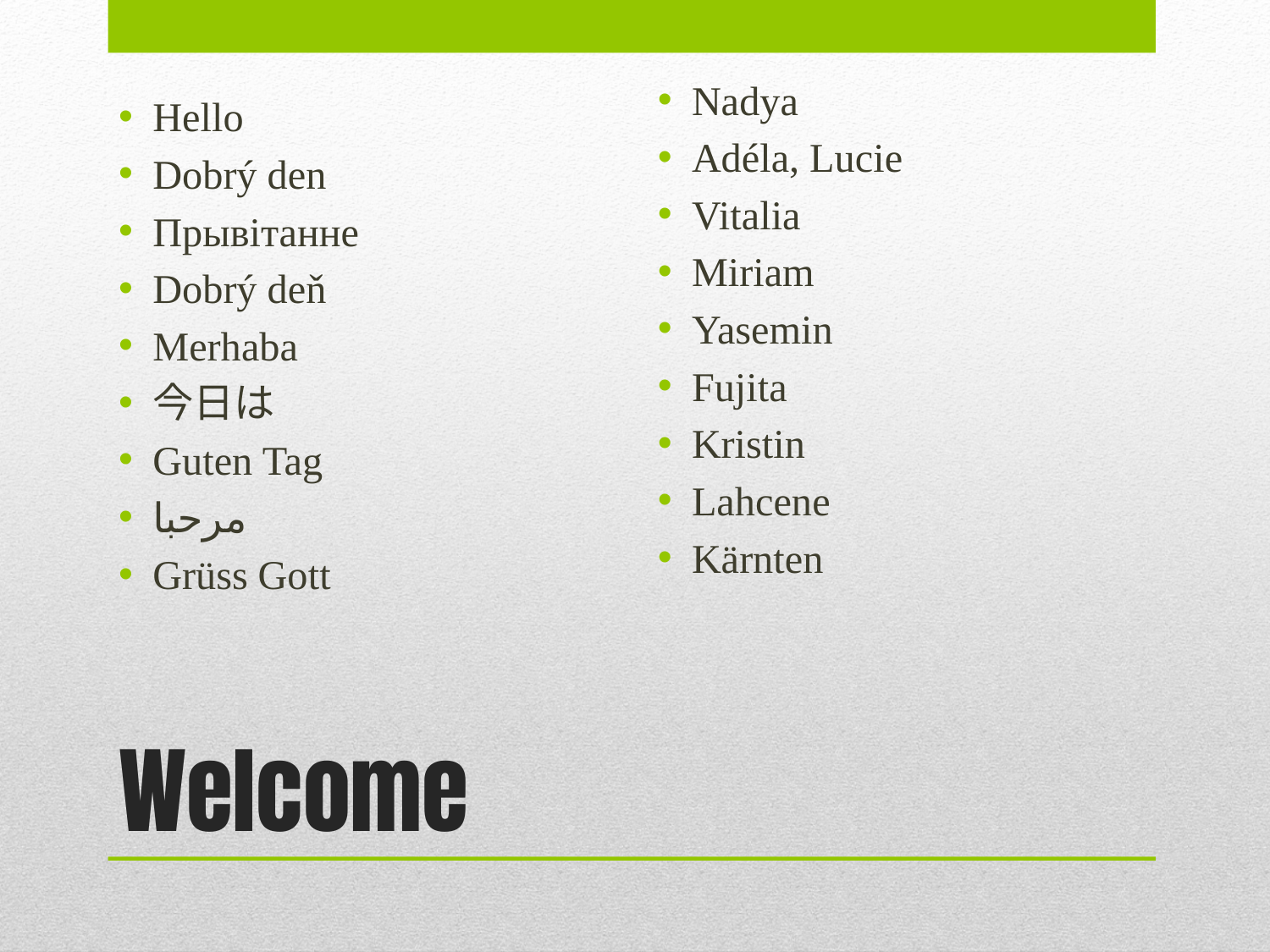

Nadya
Adéla, Lucie
Vitalia
Miriam
Yasemin
Fujita
Kristin
Lahcene
Kärnten
Hello
Dobrý den
Прывiтанне
Dobrý deň
Merhaba
今日は
Guten Tag
مرحبا
Grüss Gott

# Welcome